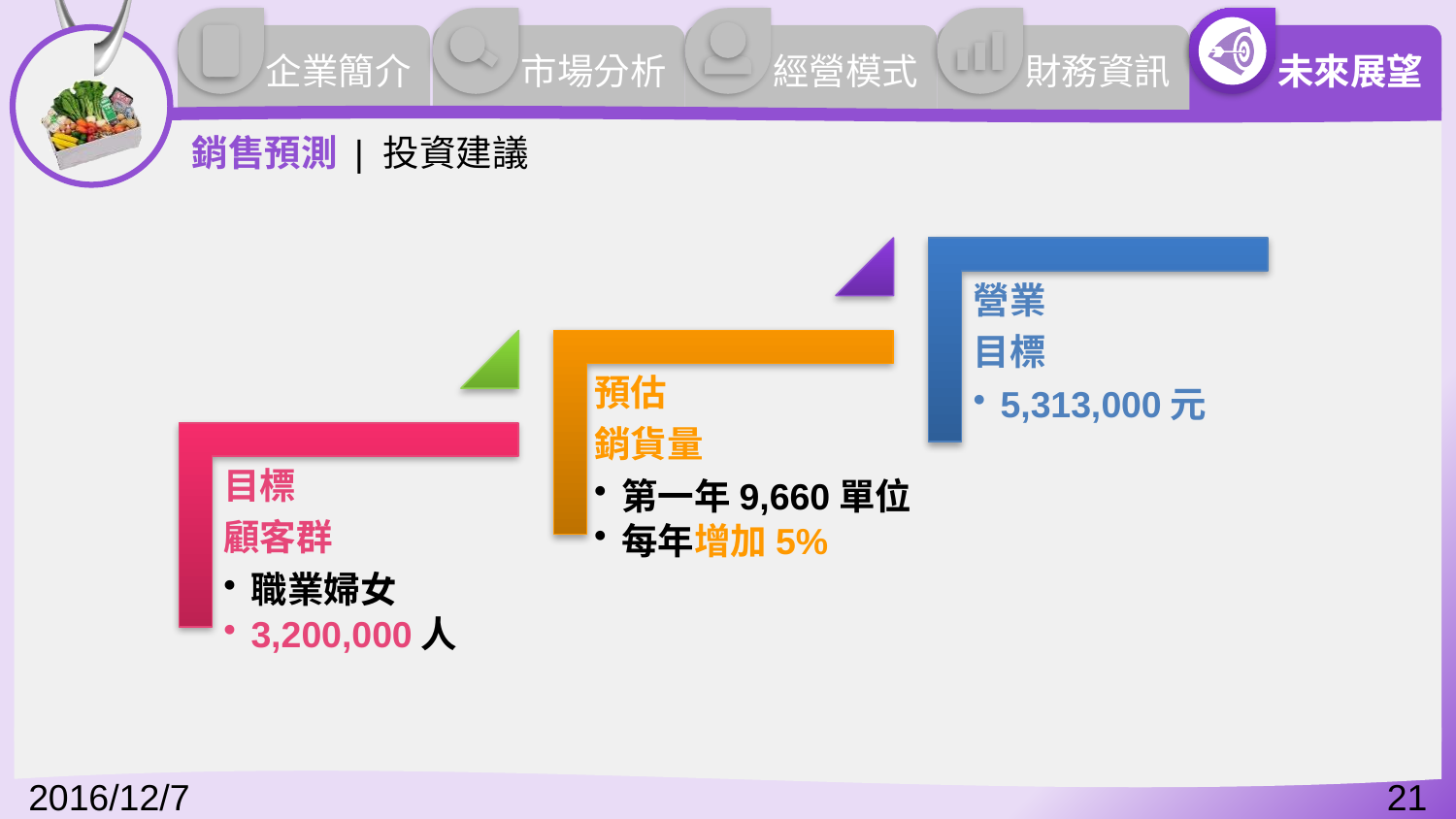

銷售預測 | 投資建議
目標
顧客群
職業婦女
3,200,000人
預估
銷貨量
第一年9,660單位
每年增加5%
營業
目標
5,313,000元
2016/12/7
21